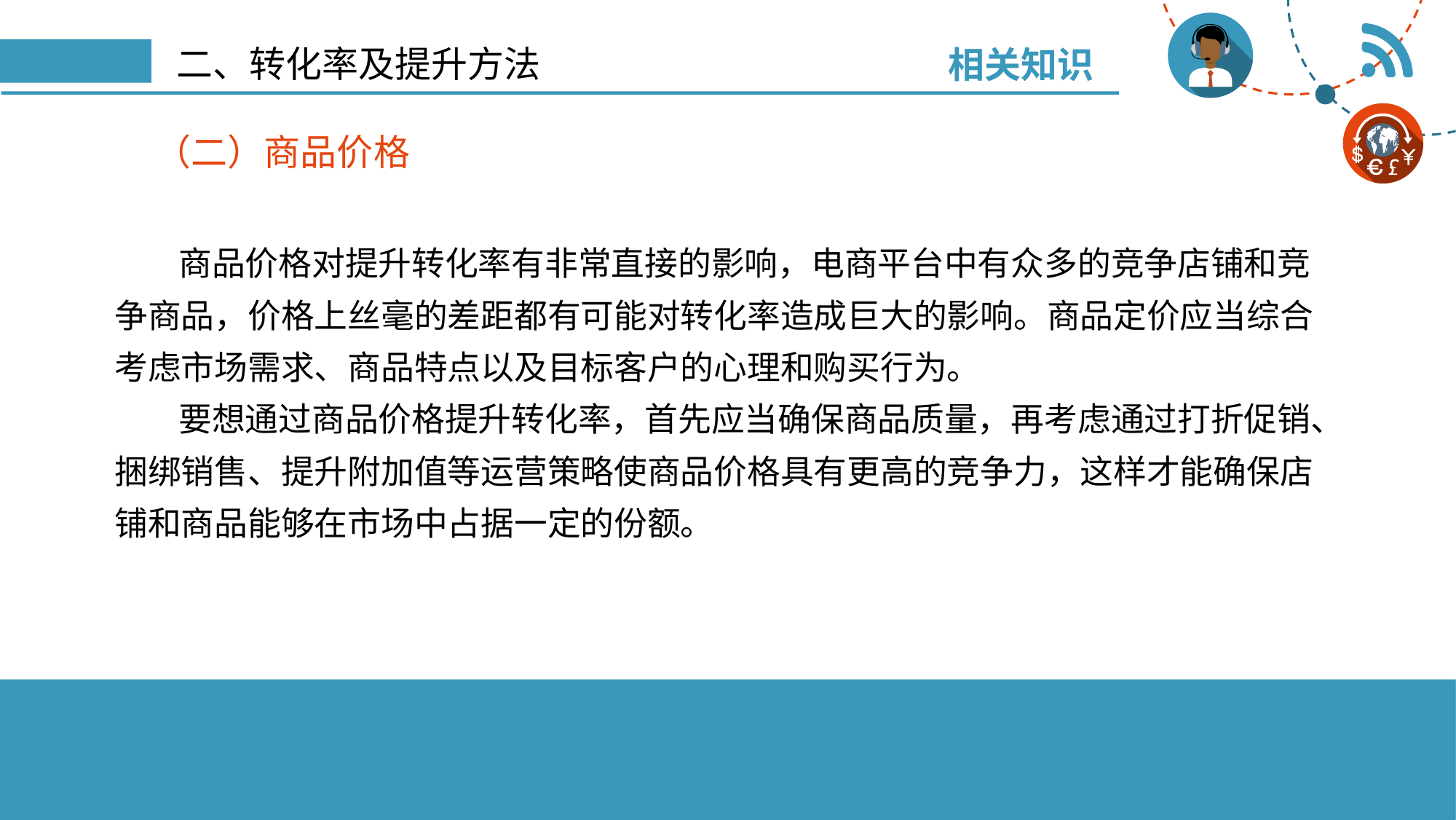

相关知识
# 二、转化率及提升方法
（二）商品价格
商品价格对提升转化率有非常直接的影响，电商平台中有众多的竞争店铺和竞争商品，价格上丝毫的差距都有可能对转化率造成巨大的影响。商品定价应当综合考虑市场需求、商品特点以及目标客户的心理和购买行为。
要想通过商品价格提升转化率，首先应当确保商品质量，再考虑通过打折促销、捆绑销售、提升附加值等运营策略使商品价格具有更高的竞争力，这样才能确保店铺和商品能够在市场中占据一定的份额。